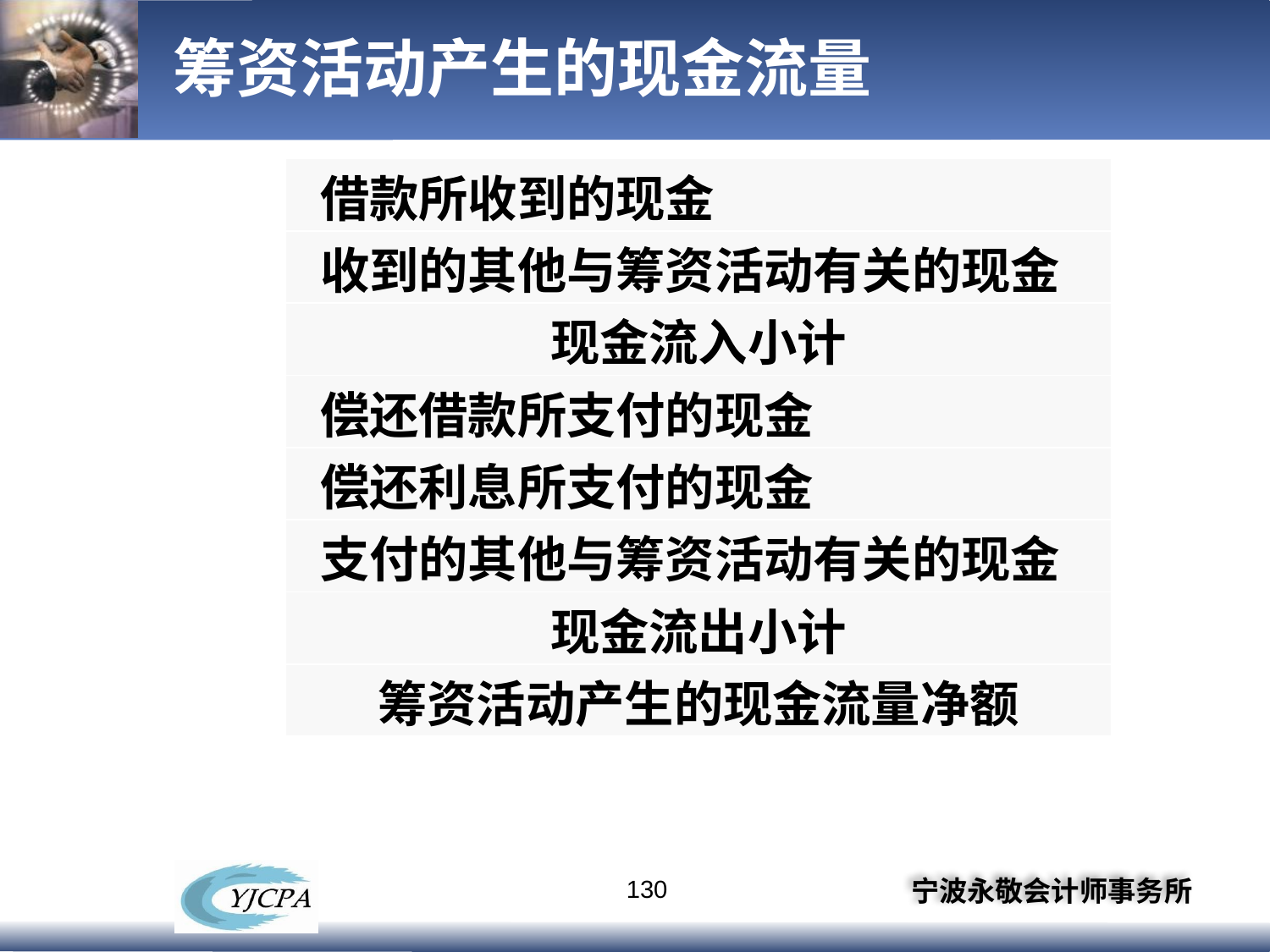

# 筹资活动产生的现金流量
| 借款所收到的现金 |
| --- |
| 收到的其他与筹资活动有关的现金 |
| 现金流入小计 |
| 偿还借款所支付的现金 |
| 偿还利息所支付的现金 |
| 支付的其他与筹资活动有关的现金 |
| 现金流出小计 |
| 筹资活动产生的现金流量净额 |